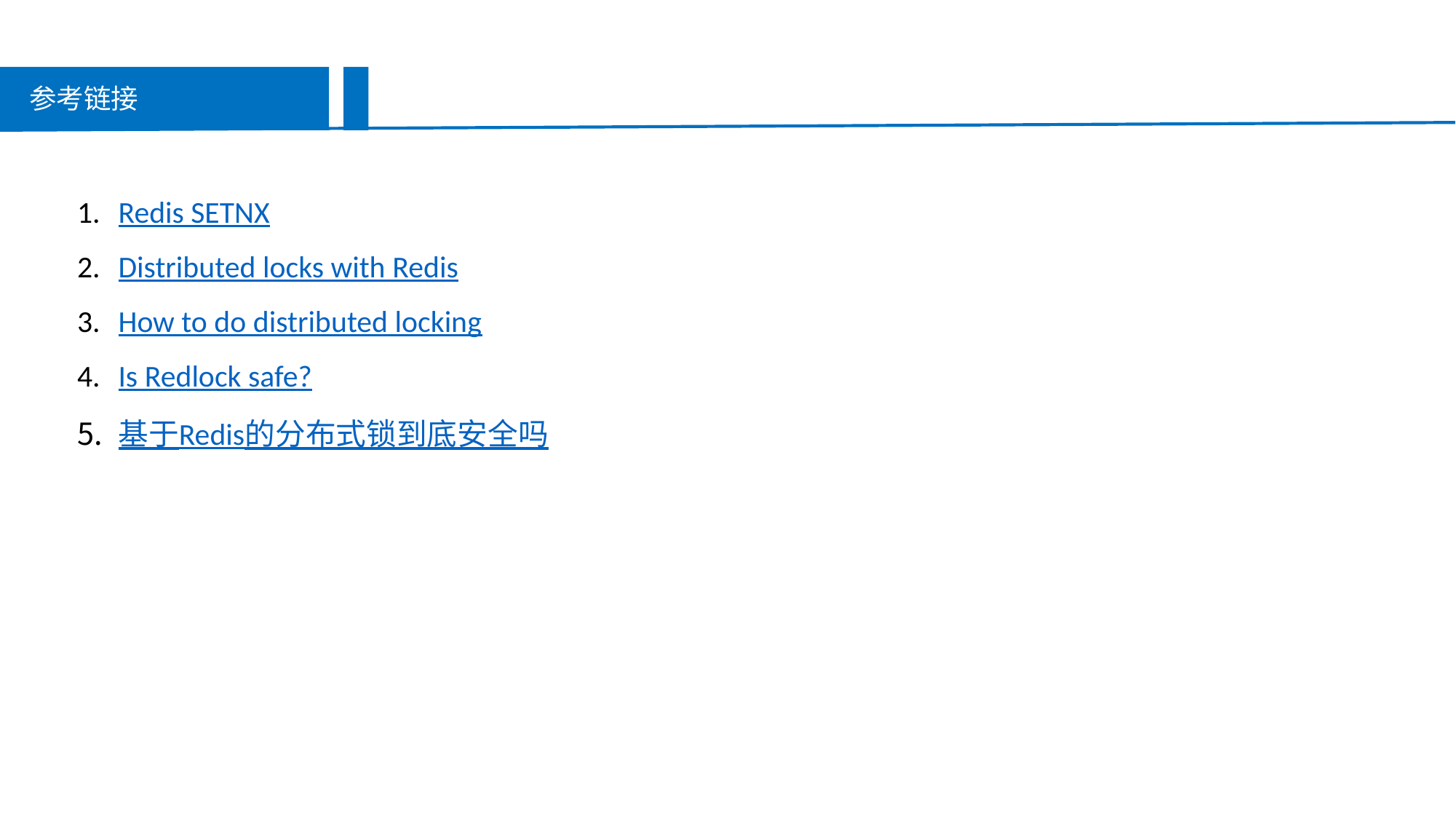

参考链接
Redis SETNX
Distributed locks with Redis
How to do distributed locking
Is Redlock safe?
基于Redis的分布式锁到底安全吗